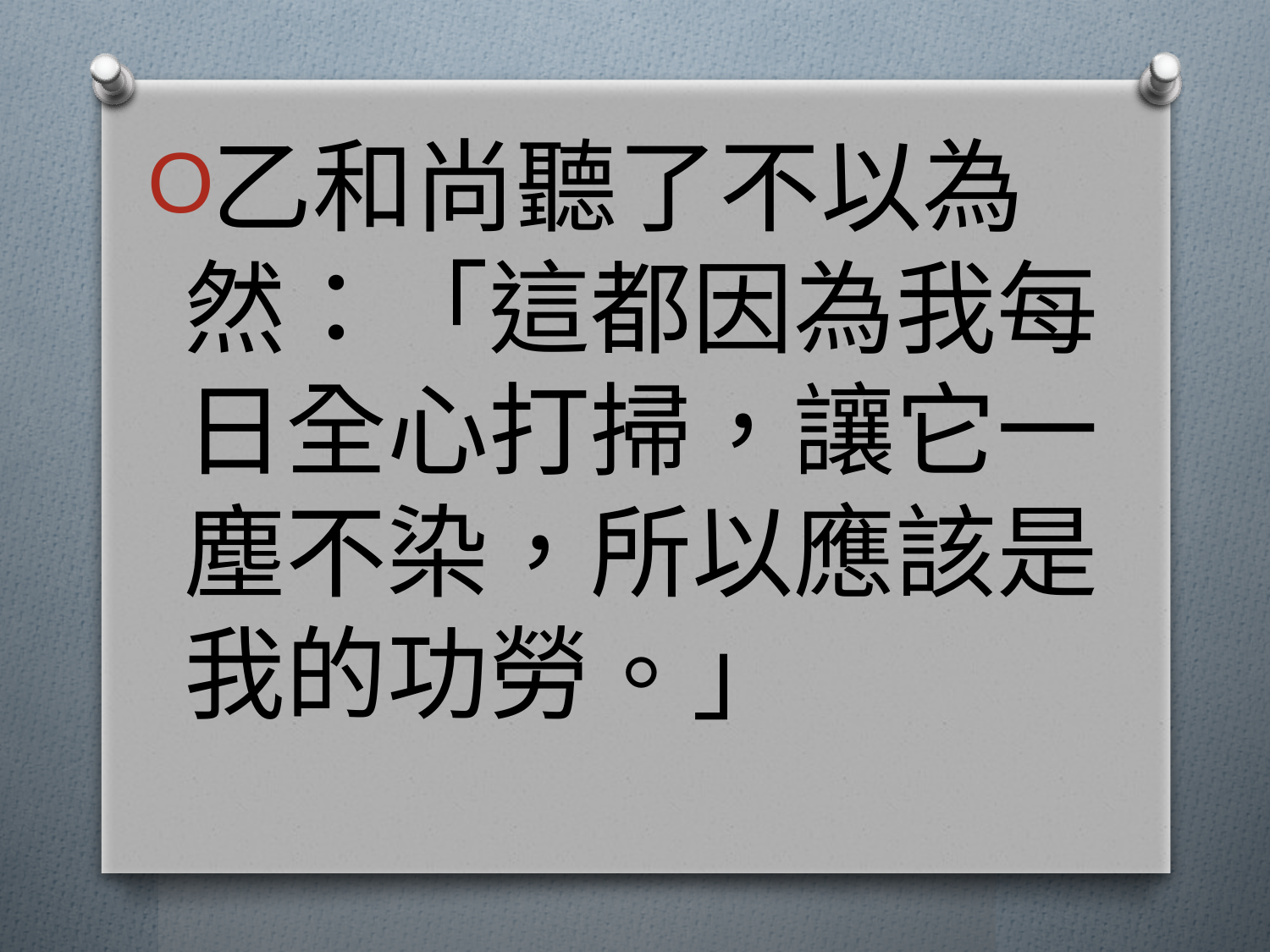

乙和尚聽了不以為然：「這都因為我每日全心打掃，讓它一塵不染，所以應該是我的功勞。」